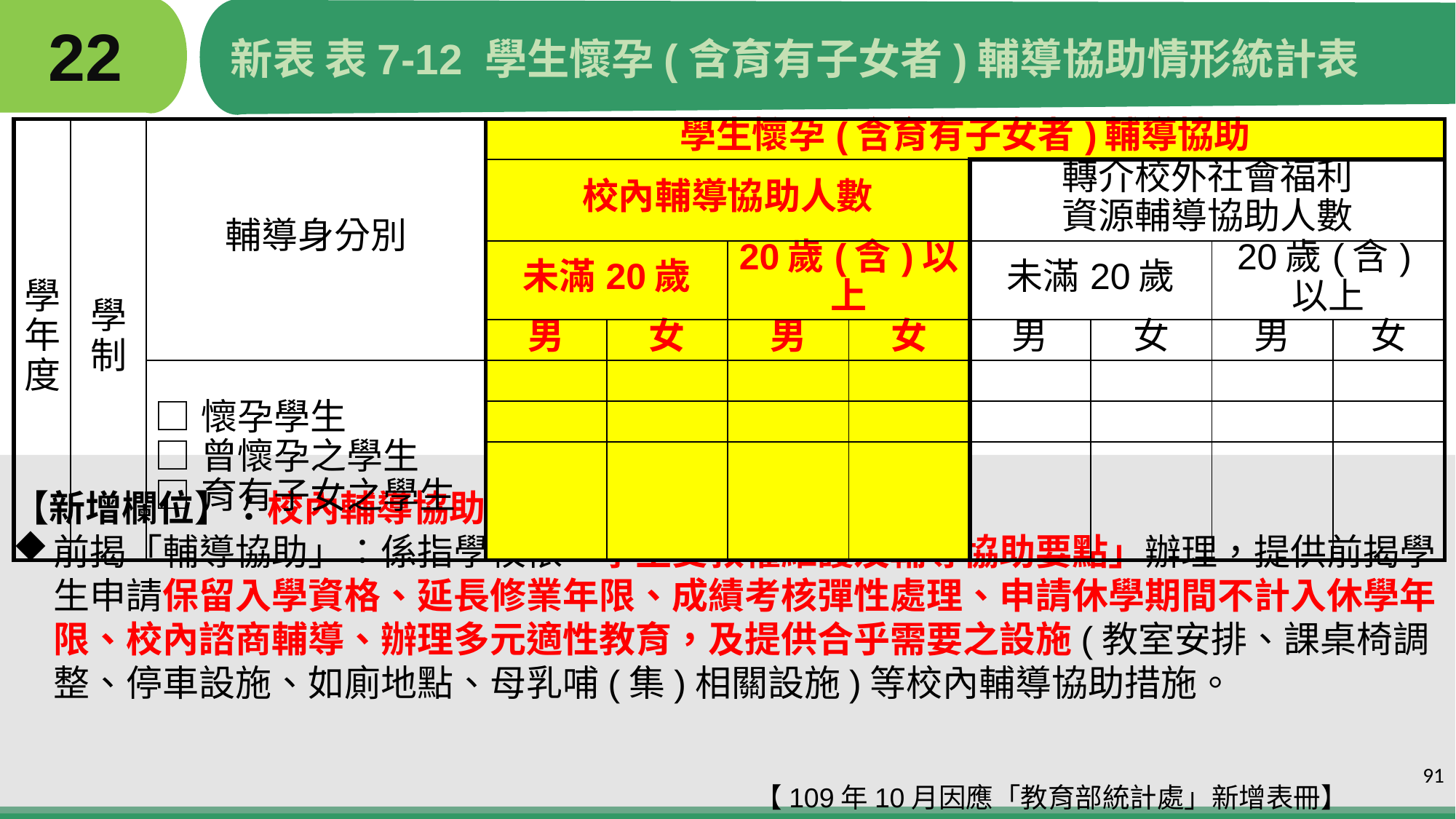

# 22
新表 表7-12 學生懷孕(含育有子女者)輔導協助情形統計表
| 學年度 | 學制 | 輔導身分別 | 學生懷孕(含育有子女者)輔導協助 |  |  |  |  |  |  |  |
| --- | --- | --- | --- | --- | --- | --- | --- | --- | --- | --- |
|  |  |  | 校內輔導協助人數 |  |  |  | 轉介校外社會福利 資源輔導協助人數 |  |  |  |
|  |  |  | 未滿20歲 |  | 20歲(含)以上 |  | 未滿20歲 |  | 20歲(含)以上 |  |
|  |  |  | 男 | 女 | 男 | 女 | 男 | 女 | 男 | 女 |
|  |  | □懷孕學生 □曾懷孕之學生 □育有子女之學生 |  |  |  |  |  |  |  |  |
|  |  |  |  |  |  |  |  |  |  |  |
|  |  |  |  |  |  |  |  |  |  |  |
【新增欄位】：校內輔導協助人數
前揭「輔導協助」：係指學校依「學生受教權維護及輔導協助要點」辦理，提供前揭學生申請保留入學資格、延長修業年限、成績考核彈性處理、申請休學期間不計入休學年限、校內諮商輔導、辦理多元適性教育，及提供合乎需要之設施(教室安排、課桌椅調整、停車設施、如廁地點、母乳哺(集)相關設施)等校內輔導協助措施。

                                                                                                                       【109年10月因應「教育部統計處」新增表冊】

91